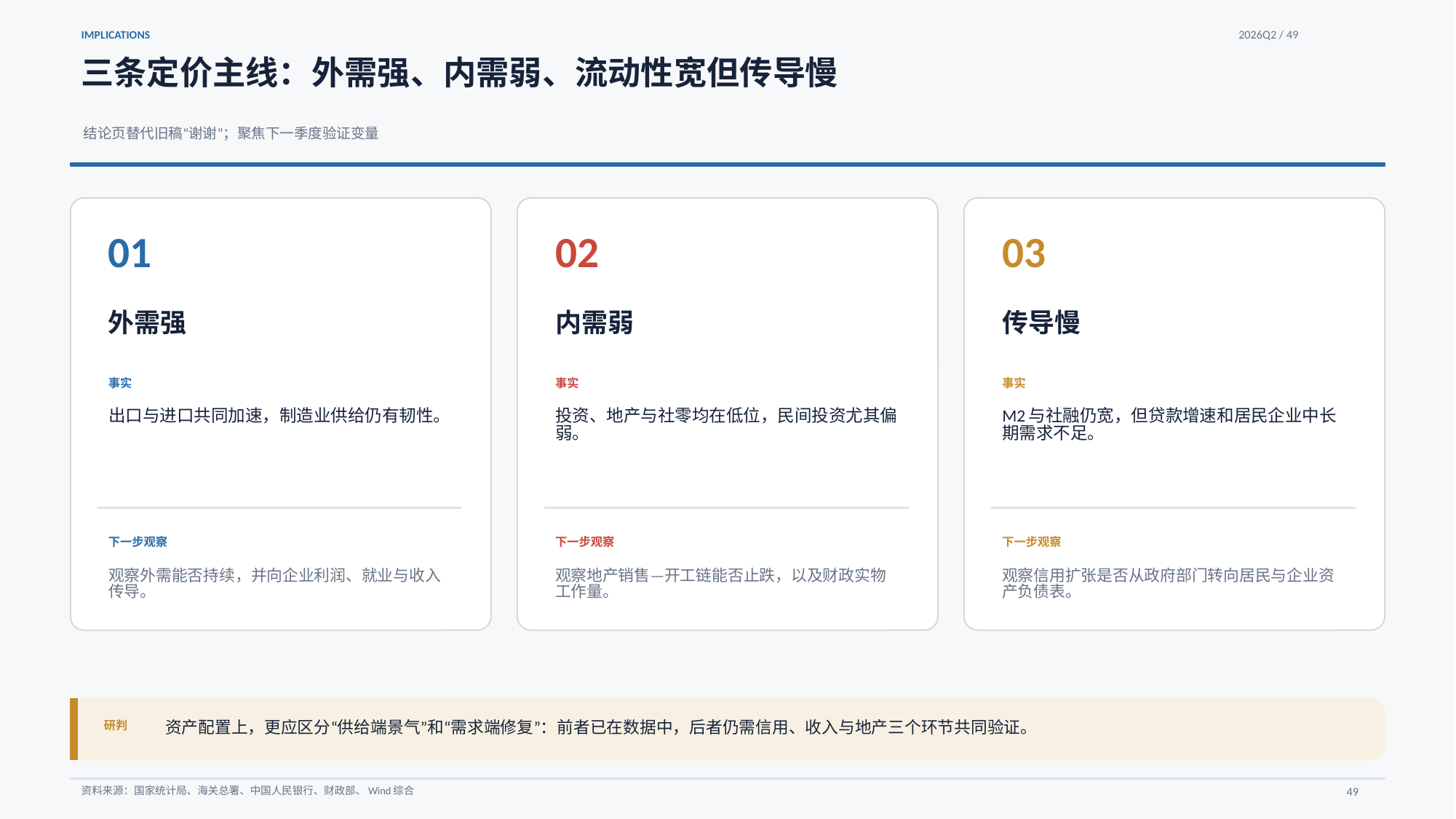

IMPLICATIONS
2026Q2 / 49
三条定价主线：外需强、内需弱、流动性宽但传导慢
结论页替代旧稿“谢谢”；聚焦下一季度验证变量

01
02
03
外需强
内需弱
传导慢
事实
事实
事实
出口与进口共同加速，制造业供给仍有韧性。
投资、地产与社零均在低位，民间投资尤其偏弱。
M2与社融仍宽，但贷款增速和居民企业中长期需求不足。

下一步观察
下一步观察
下一步观察
观察外需能否持续，并向企业利润、就业与收入传导。
观察地产销售—开工链能否止跌，以及财政实物工作量。
观察信用扩张是否从政府部门转向居民与企业资产负债表。

资产配置上，更应区分“供给端景气”和“需求端修复”：前者已在数据中，后者仍需信用、收入与地产三个环节共同验证。
研判

资料来源：国家统计局、海关总署、中国人民银行、财政部、Wind综合
49